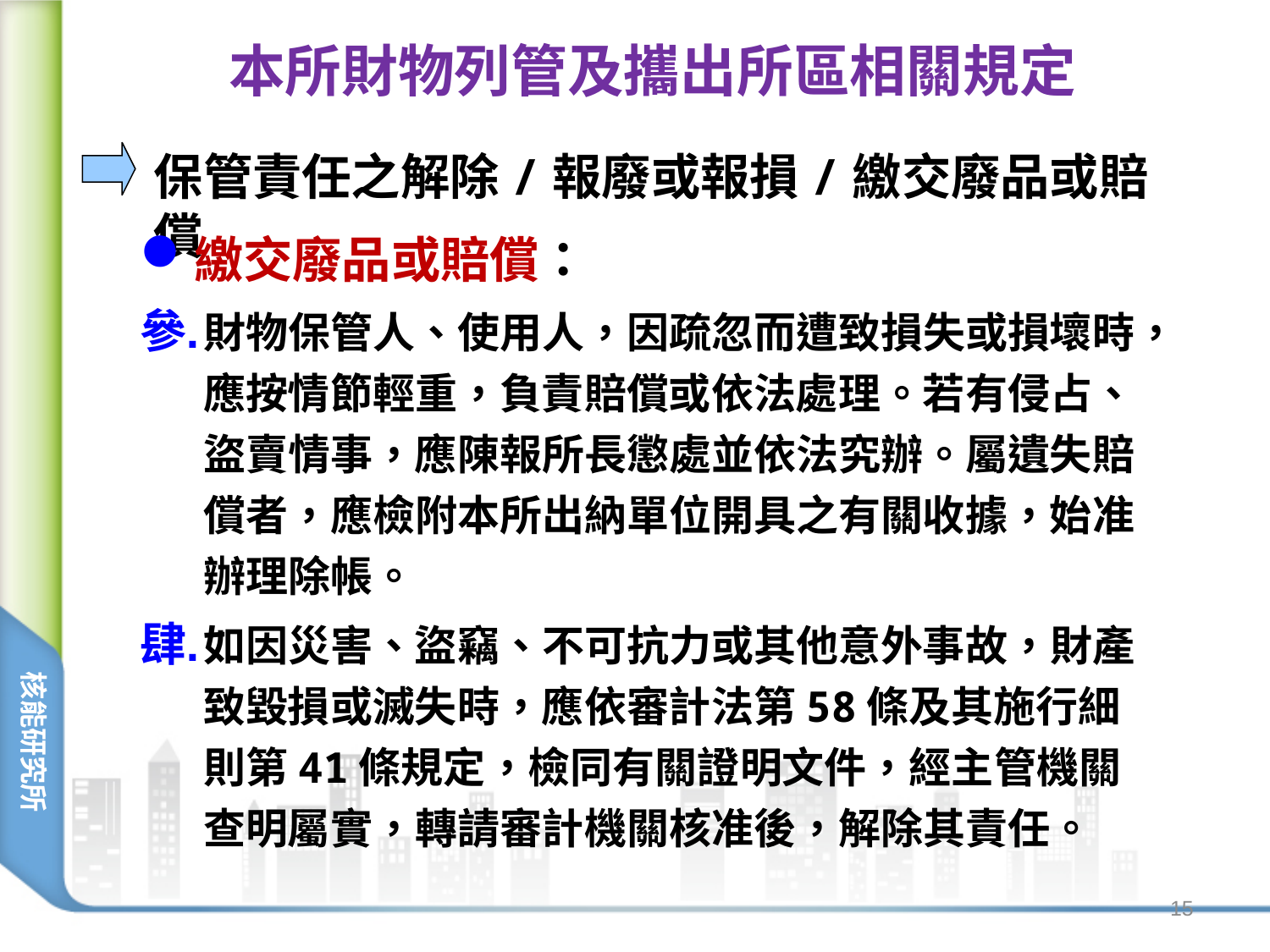

本所財物列管及攜出所區相關規定
保管責任之解除/報廢或報損/繳交廢品或賠償

繳交廢品或賠償：
財物保管人、使用人，因疏忽而遭致損失或損壞時，應按情節輕重，負責賠償或依法處理。若有侵占、盜賣情事，應陳報所長懲處並依法究辦。屬遺失賠償者，應檢附本所出納單位開具之有關收據，始准辦理除帳。
如因災害、盜竊、不可抗力或其他意外事故，財產致毀損或滅失時，應依審計法第58條及其施行細則第41條規定，檢同有關證明文件，經主管機關查明屬實，轉請審計機關核准後，解除其責任。
15